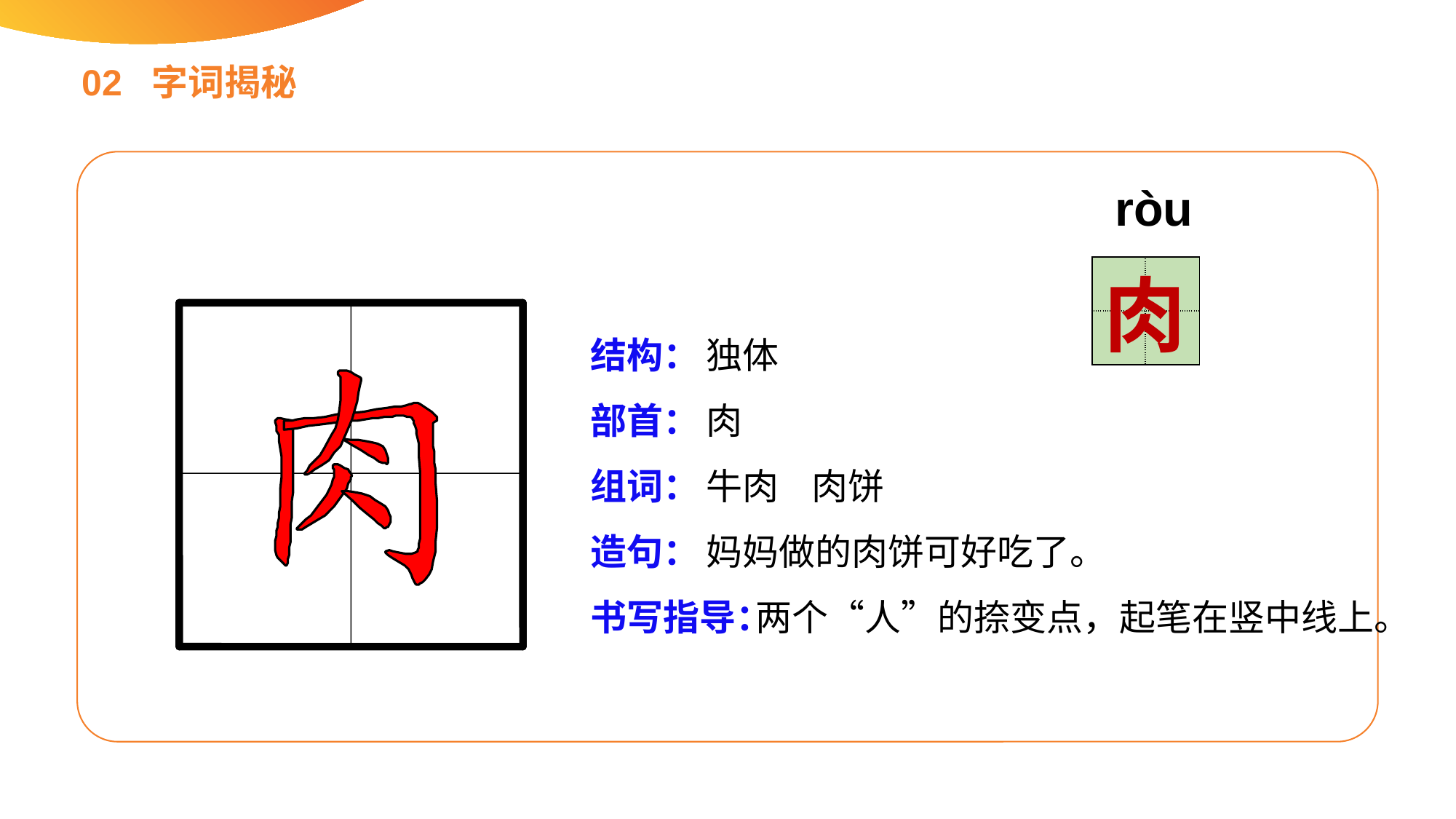

02  字词揭秘
ròu
|  |  |
| --- | --- |
|  |  |
肉

结构：
部首：
组词：
造句：
书写指导：

独体
肉
牛肉    肉饼
妈妈做的肉饼可好吃了。
     两个“人”的捺变点，起笔在竖中线上。